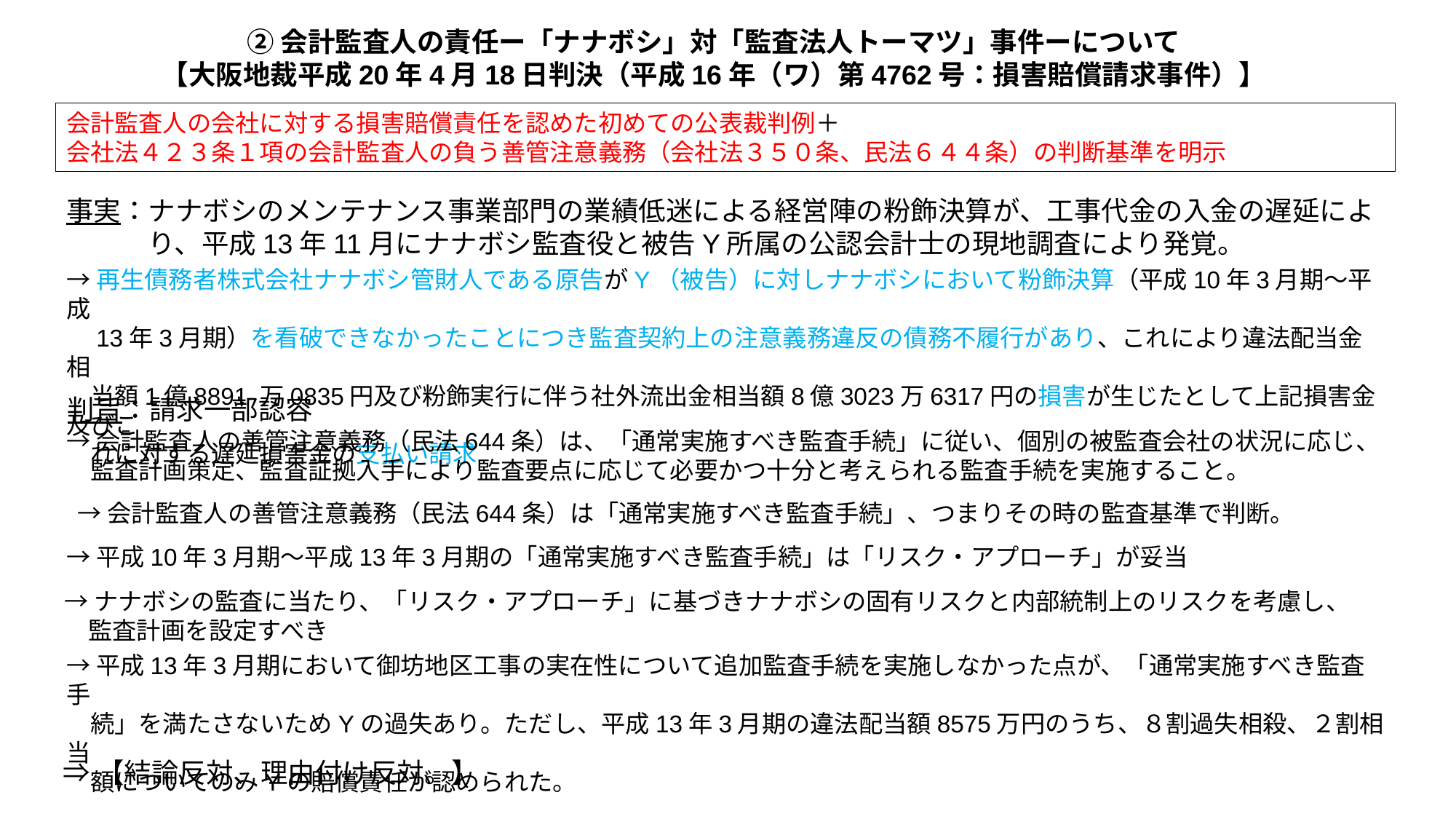

②会計監査人の責任ー「ナナボシ」対「監査法人トーマツ」事件ーについて
【大阪地裁平成20年4月18日判決（平成16年（ワ）第4762号：損害賠償請求事件）】
会計監査人の会社に対する損害賠償責任を認めた初めての公表裁判例＋
会社法４２３条１項の会計監査人の負う善管注意義務（会社法３５０条、民法６４４条）の判断基準を明示
事実：ナナボシのメンテナンス事業部門の業績低迷による経営陣の粉飾決算が、工事代金の入金の遅延によ
　　　り、平成13年11月にナナボシ監査役と被告Y所属の公認会計士の現地調査により発覚。
→再生債務者株式会社ナナボシ管財人である原告がY（被告）に対しナナボシにおいて粉飾決算（平成10年3月期〜平成
　13年3月期）を看破できなかったことにつき監査契約上の注意義務違反の債務不履行があり、これにより違法配当金相
　当額1億8891 万0835円及び粉飾実行に伴う社外流出金相当額8億3023万6317円の損害が生じたとして上記損害金及びこ
　れに対する遅延損害金の支払い請求
判旨：請求一部認容
→会計監査人の善管注意義務（民法644条）は、「通常実施すべき監査手続」に従い、個別の被監査会社の状況に応じ、
　監査計画策定、監査証拠入手により監査要点に応じて必要かつ十分と考えられる監査手続を実施すること。
→会計監査人の善管注意義務（民法644条）は「通常実施すべき監査手続」、つまりその時の監査基準で判断。
→平成10年3月期〜平成13年3月期の「通常実施すべき監査手続」は「リスク・アプローチ」が妥当
→ナナボシの監査に当たり、「リスク・アプローチ」に基づきナナボシの固有リスクと内部統制上のリスクを考慮し、
　監査計画を設定すべき
→平成13年3月期において御坊地区工事の実在性について追加監査手続を実施しなかった点が、「通常実施すべき監査手
　続」を満たさないためYの過失あり。ただし、平成13年3月期の違法配当額8575万円のうち、８割過失相殺、２割相当
　額についてのみYの賠償責任が認められた。
⇒【結論反対、理由付け反対。】